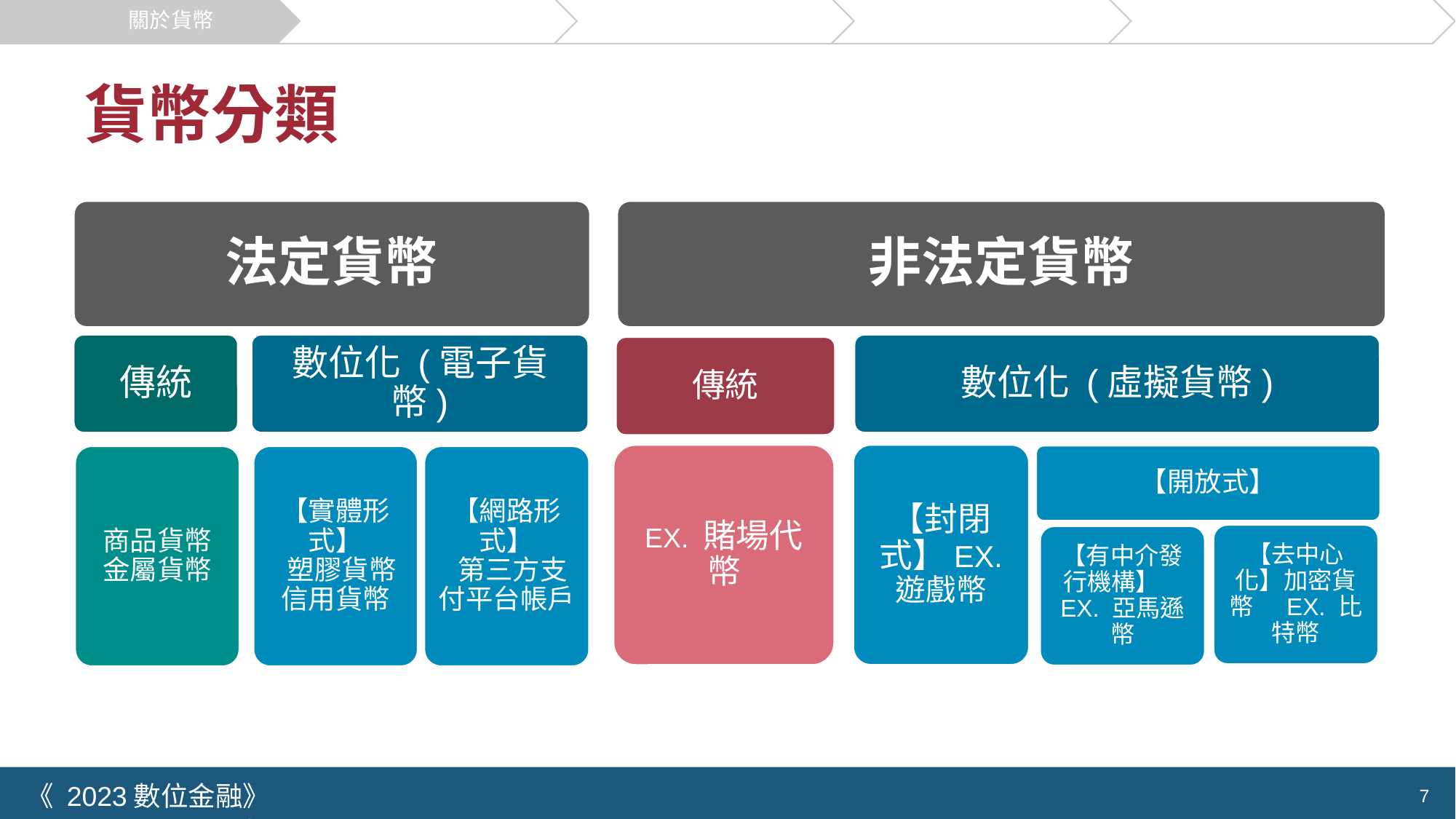

關於貨幣

虛擬貨幣的運作

創新模式

市場與案例

機會與挑戰
# 貨幣分類

法定貨幣
非法定貨幣

傳統
數位化 (電子貨幣)
數位化 (虛擬貨幣)
傳統

【開放式】
【封閉式】EX. 遊戲幣
商品貨幣 金屬貨幣
【實體形式】
  塑膠貨幣 信用貨幣
【網路形式】
  第三方支付平台帳戶
EX. 賭場代幣

【去中心化】加密貨幣     EX. 比特幣
【有中介發行機構】     EX. 亞馬遜幣
《 2023數位金融》                                                                                                                                             	NYCU.IIM.IEBI Lab
7